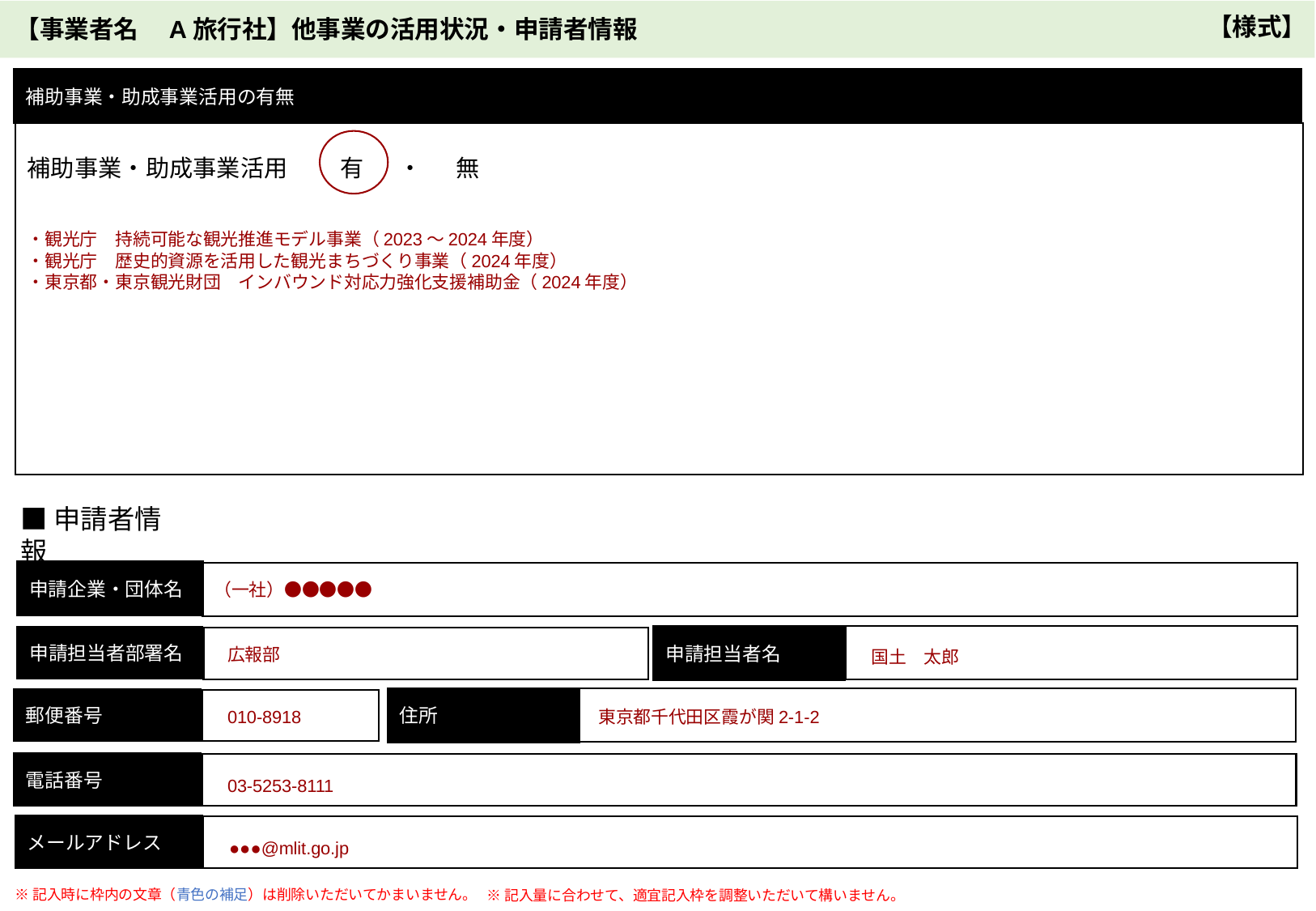

【様式】
【事業者名　A旅行社】他事業の活用状況・申請者情報
補助事業・助成事業活用の有無

補助事業・助成事業活用　　 有  　・　  無
・観光庁　持続可能な観光推進モデル事業（2023～2024年度）
・観光庁　歴史的資源を活用した観光まちづくり事業（2024年度）
・東京都・東京観光財団　インバウンド対応力強化支援補助金（2024年度）
■申請者情報
申請企業・団体名

（一社）●●●●●

申請担当者名
申請担当者部署名

広報部
国土　太郎
住所

郵便番号

010-8918
東京都千代田区霞が関2-1-2
電話番号
03-5253-8111
03-5253-8111
メールアドレス

●●●@mlit.go.jp
※記入時に枠内の文章（青色の補足）は削除いただいてかまいません。
※記入量に合わせて、適宜記入枠を調整いただいて構いません。